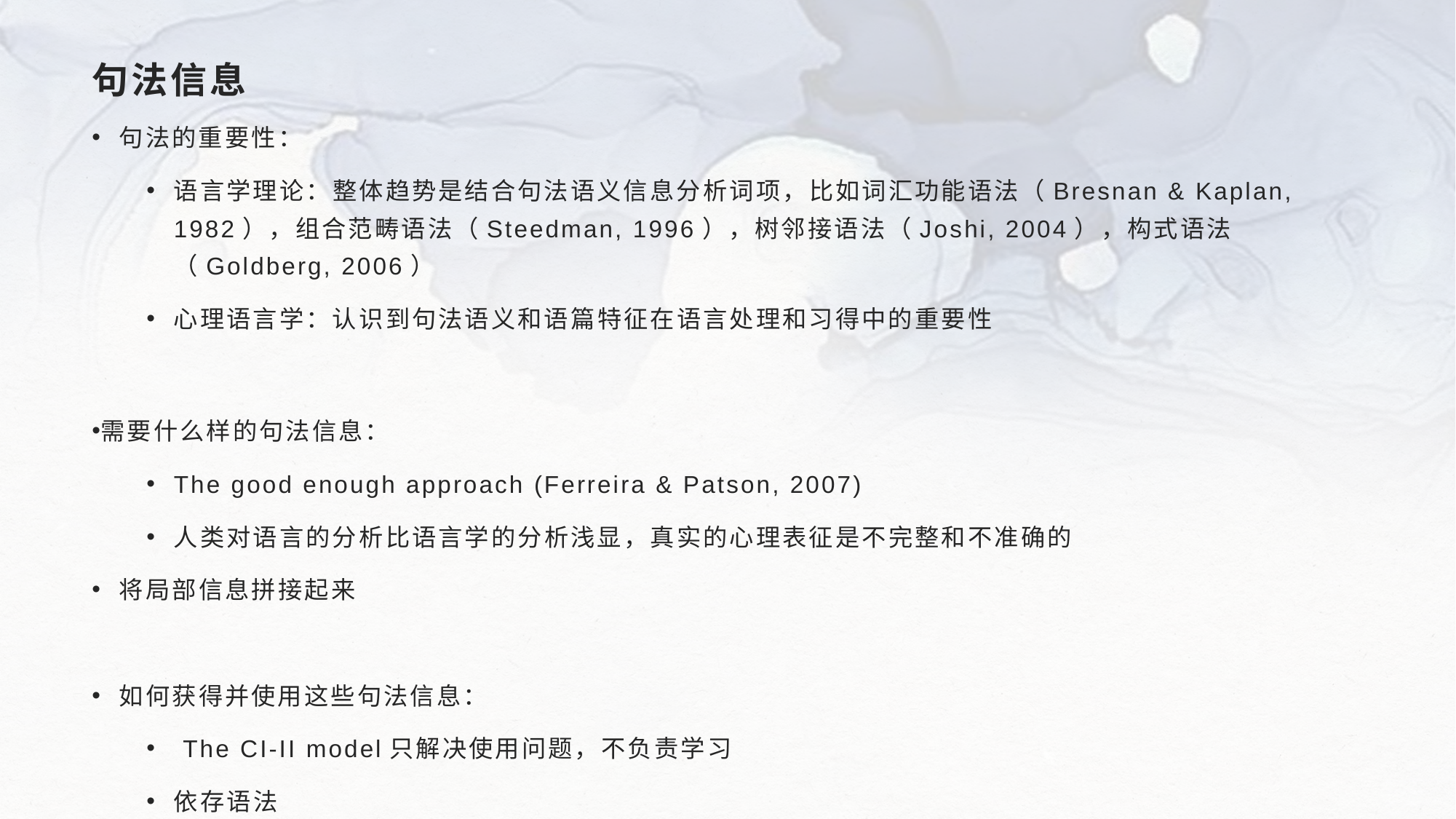

# 句法信息
句法的重要性：
语言学理论：整体趋势是结合句法语义信息分析词项，比如词汇功能语法（Bresnan & Kaplan, 1982），组合范畴语法（Steedman, 1996），树邻接语法（Joshi, 2004），构式语法（Goldberg, 2006）
心理语言学：认识到句法语义和语篇特征在语言处理和习得中的重要性

需要什么样的句法信息：
The good enough approach (Ferreira & Patson, 2007)
人类对语言的分析比语言学的分析浅显，真实的心理表征是不完整和不准确的
将局部信息拼接起来

如何获得并使用这些句法信息：
 The CI-II model只解决使用问题，不负责学习
依存语法